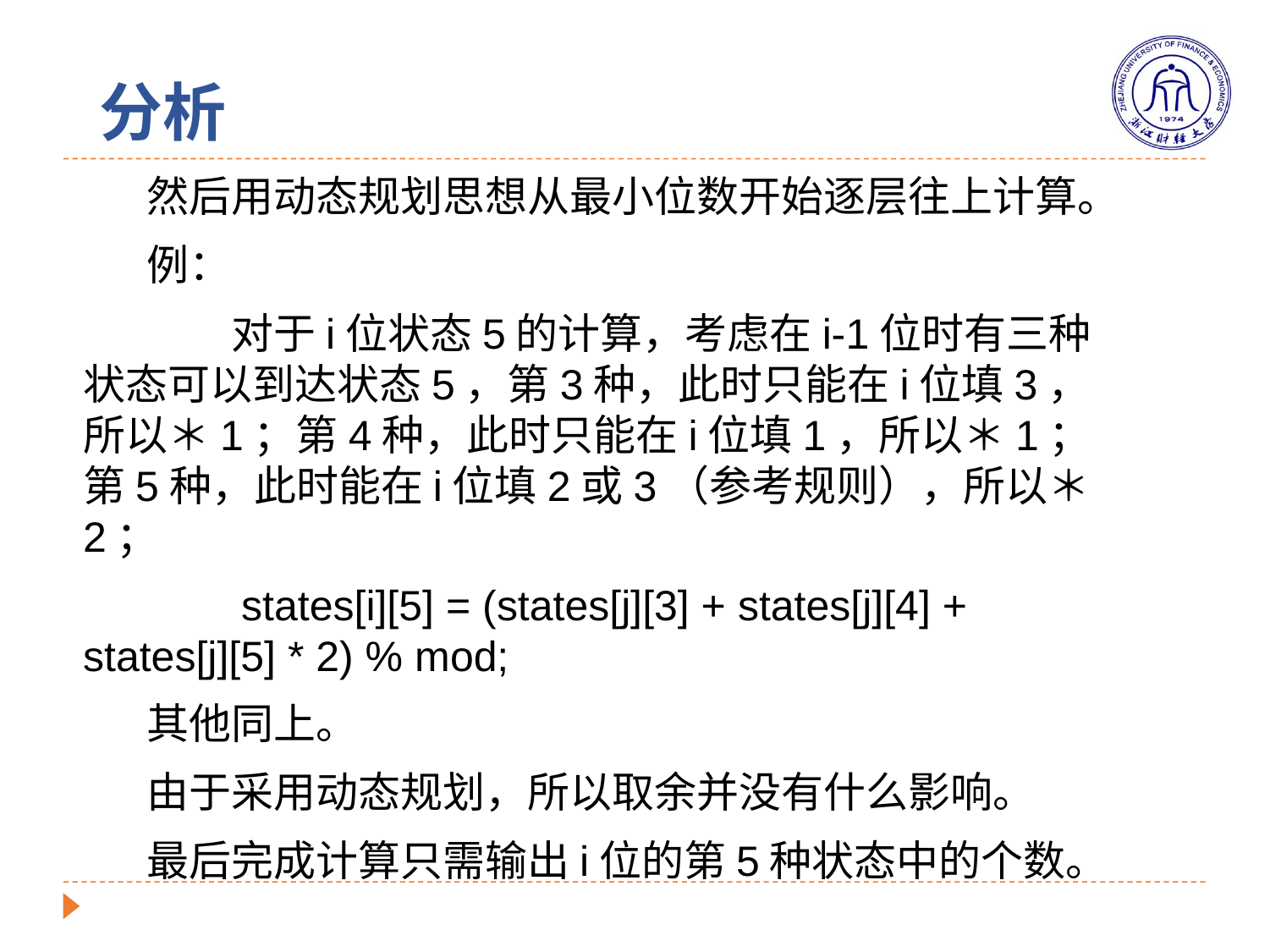

# 分析
然后用动态规划思想从最小位数开始逐层往上计算。
例：
　　对于i位状态5的计算，考虑在i-1位时有三种状态可以到达状态5，第3种，此时只能在i位填3，所以＊1；第4种，此时只能在i位填1，所以＊1；第5种，此时能在i位填2或3（参考规则），所以＊2；
　　states[i][5] = (states[j][3] + states[j][4] + states[j][5] * 2) % mod;
其他同上。
由于采用动态规划，所以取余并没有什么影响。
最后完成计算只需输出i位的第5种状态中的个数。
45